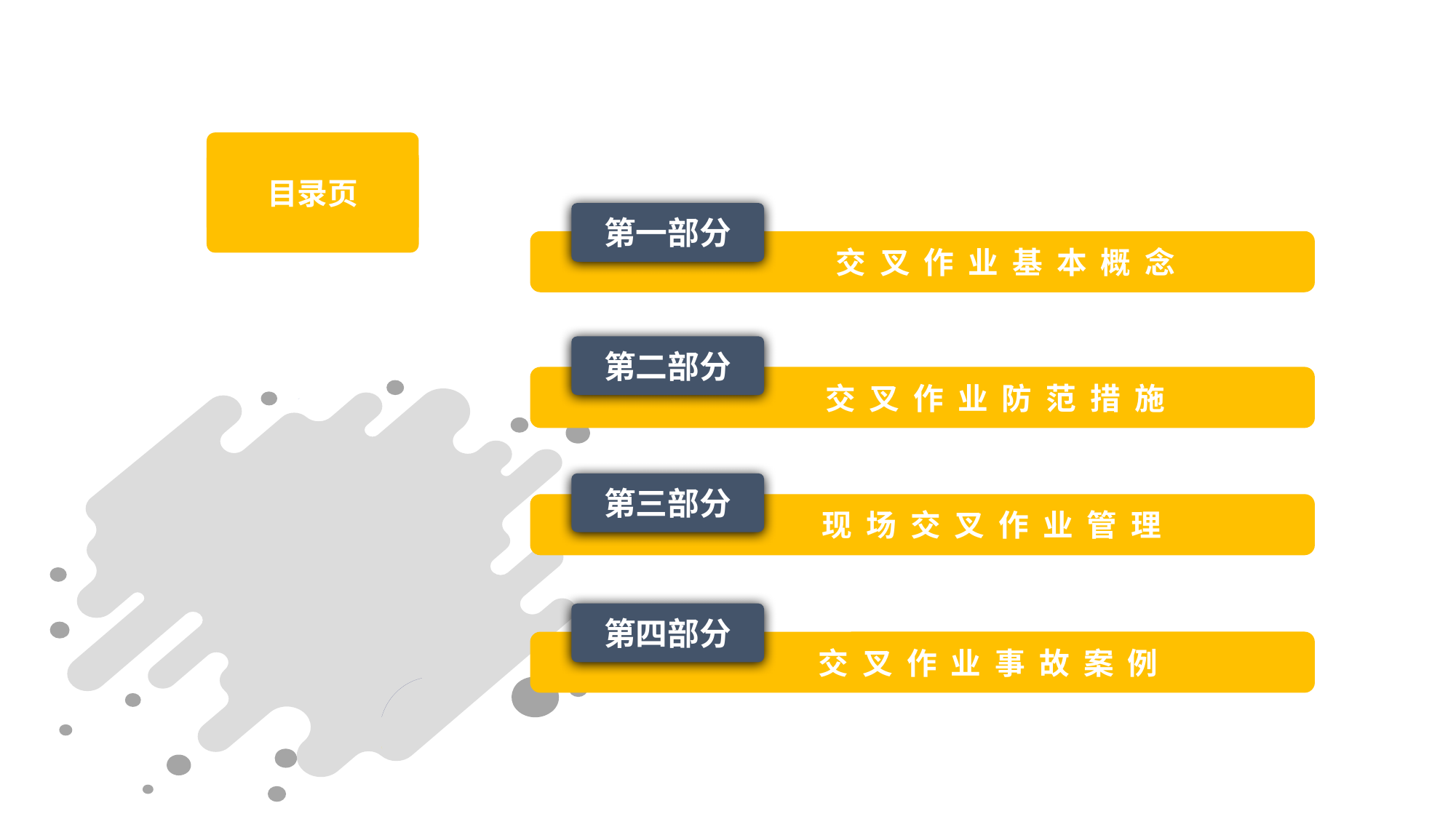

目录页
第一部分
                       交  叉  作  业  基  本  概  念
第二部分
                    交  叉  作  业  防  范  措  施

第三部分
                   现  场  交  叉  作  业  管  理
第四部分
                  交  叉  作  业  事  故  案  例